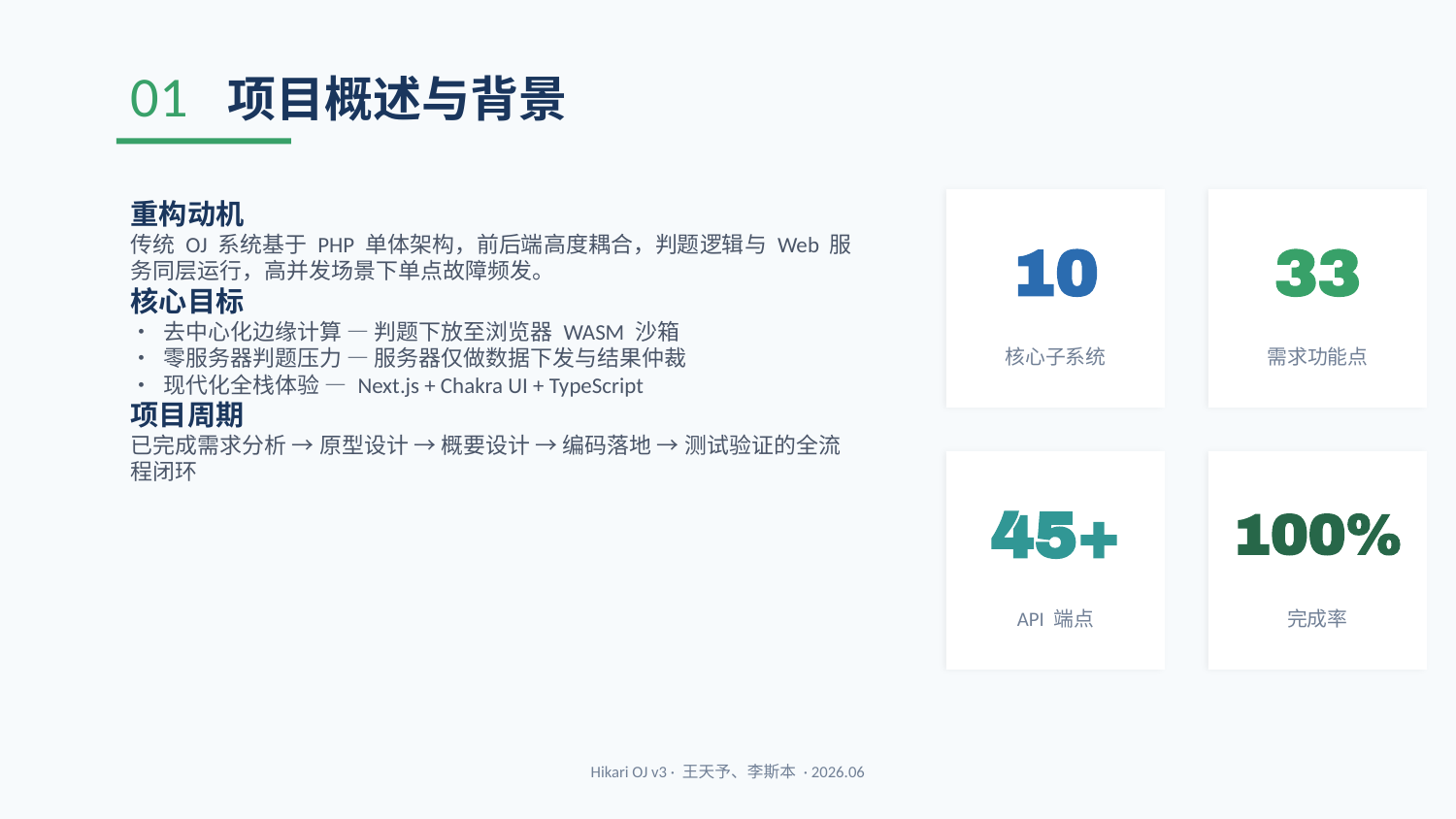

01  项目概述与背景

重构动机
传统 OJ 系统基于 PHP 单体架构，前后端高度耦合，判题逻辑与 Web 服务同层运行，高并发场景下单点故障频发。
核心目标
• 去中心化边缘计算 — 判题下放至浏览器 WASM 沙箱
• 零服务器判题压力 — 服务器仅做数据下发与结果仲裁
• 现代化全栈体验 — Next.js + Chakra UI + TypeScript
项目周期
已完成需求分析 → 原型设计 → 概要设计 → 编码落地 → 测试验证的全流程闭环

10
33
核心子系统
需求功能点

45+
100%
API 端点
完成率
Hikari OJ v3 · 王天予、李斯本 · 2026.06